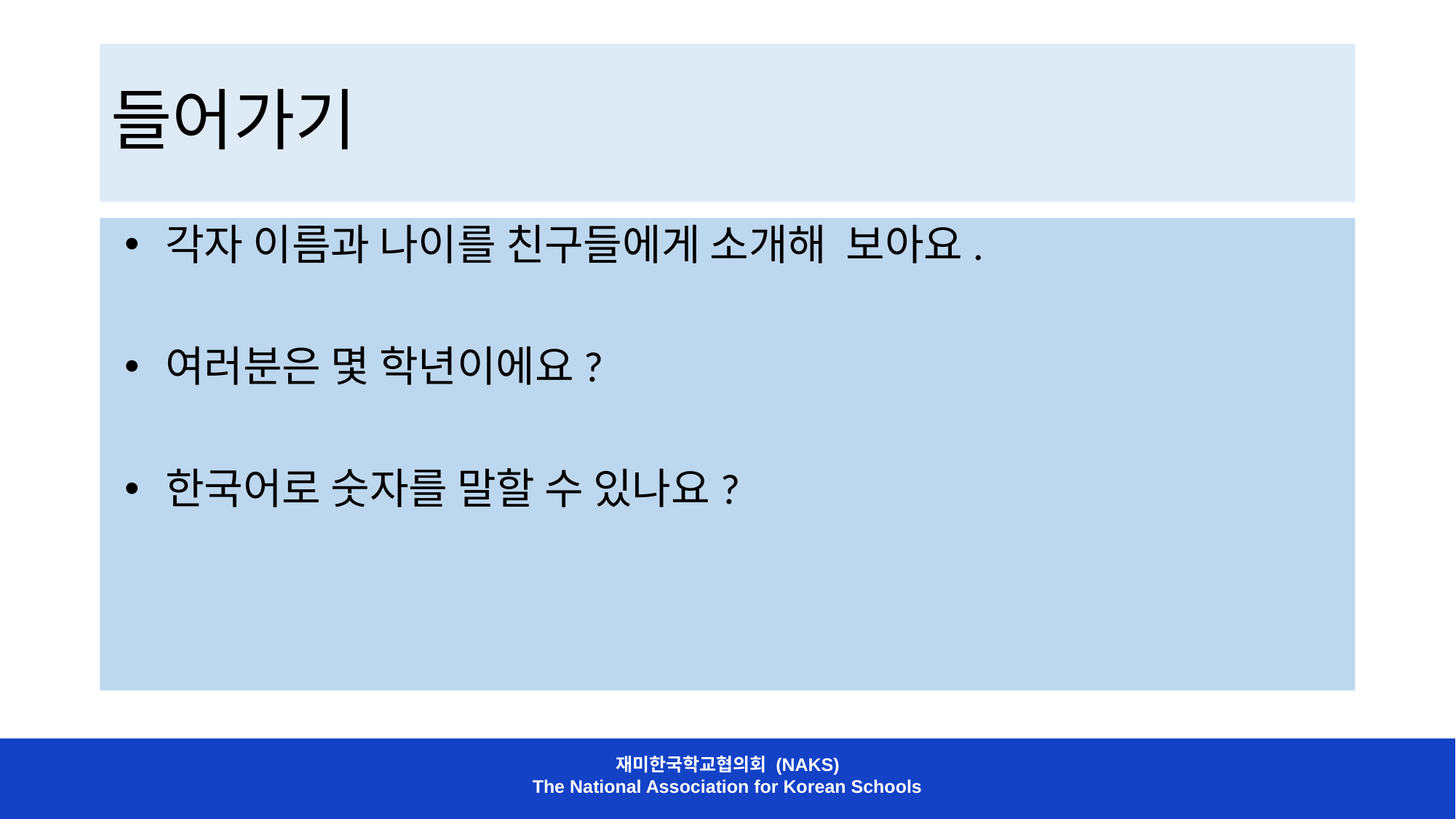

# 들어가기
각자 이름과 나이를 친구들에게 소개해  보아요.

여러분은 몇 학년이에요?

한국어로 숫자를 말할 수 있나요?

재미한국학교협의회 (NAKS)
The National Association for Korean Schools